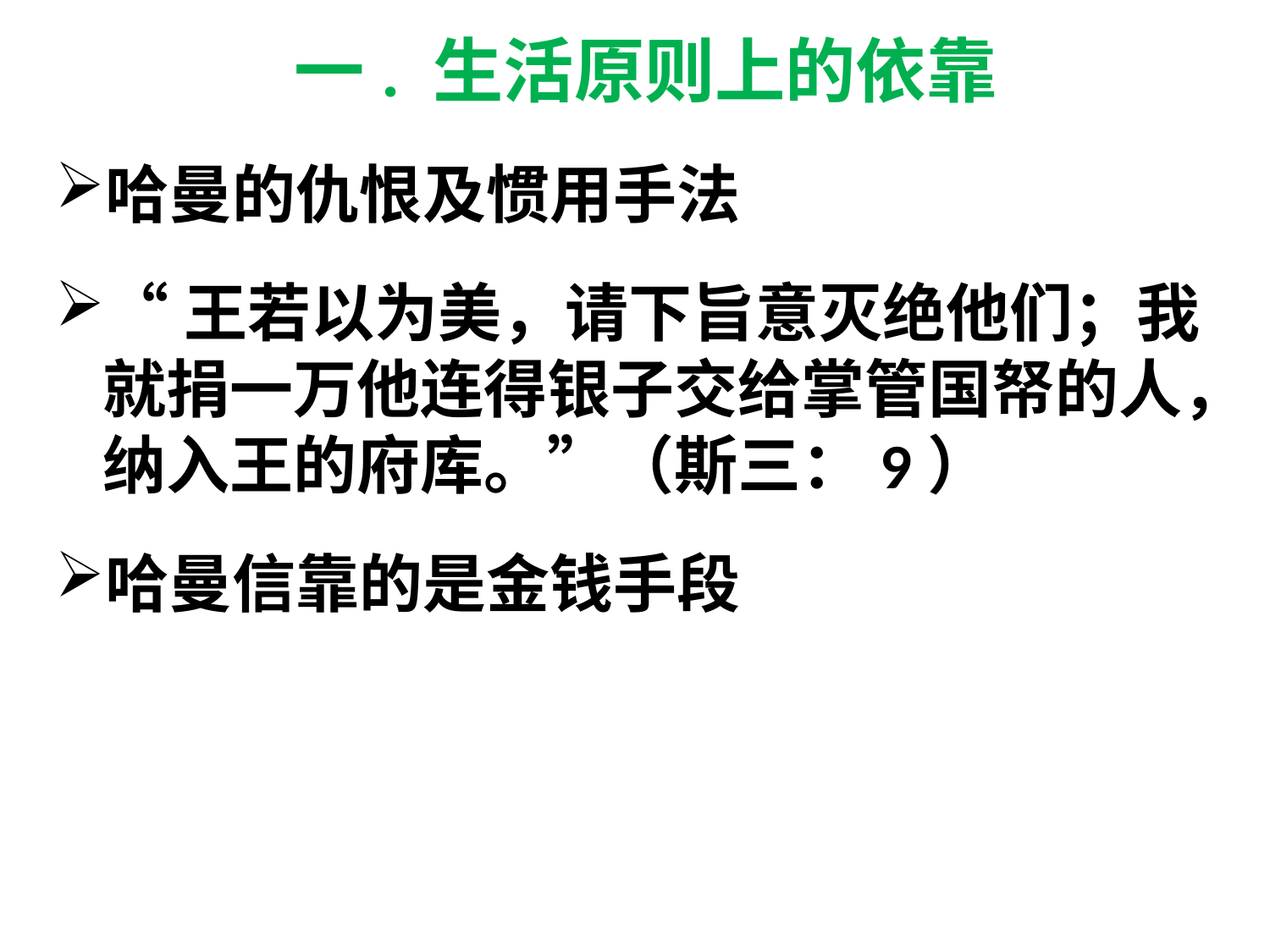

# 一. 生活原则上的依靠
哈曼的仇恨及惯用手法

“王若以为美，请下旨意灭绝他们；我就捐一万他连得银子交给掌管国帑的人，纳入王的府库。”（斯三：9）

哈曼信靠的是金钱手段